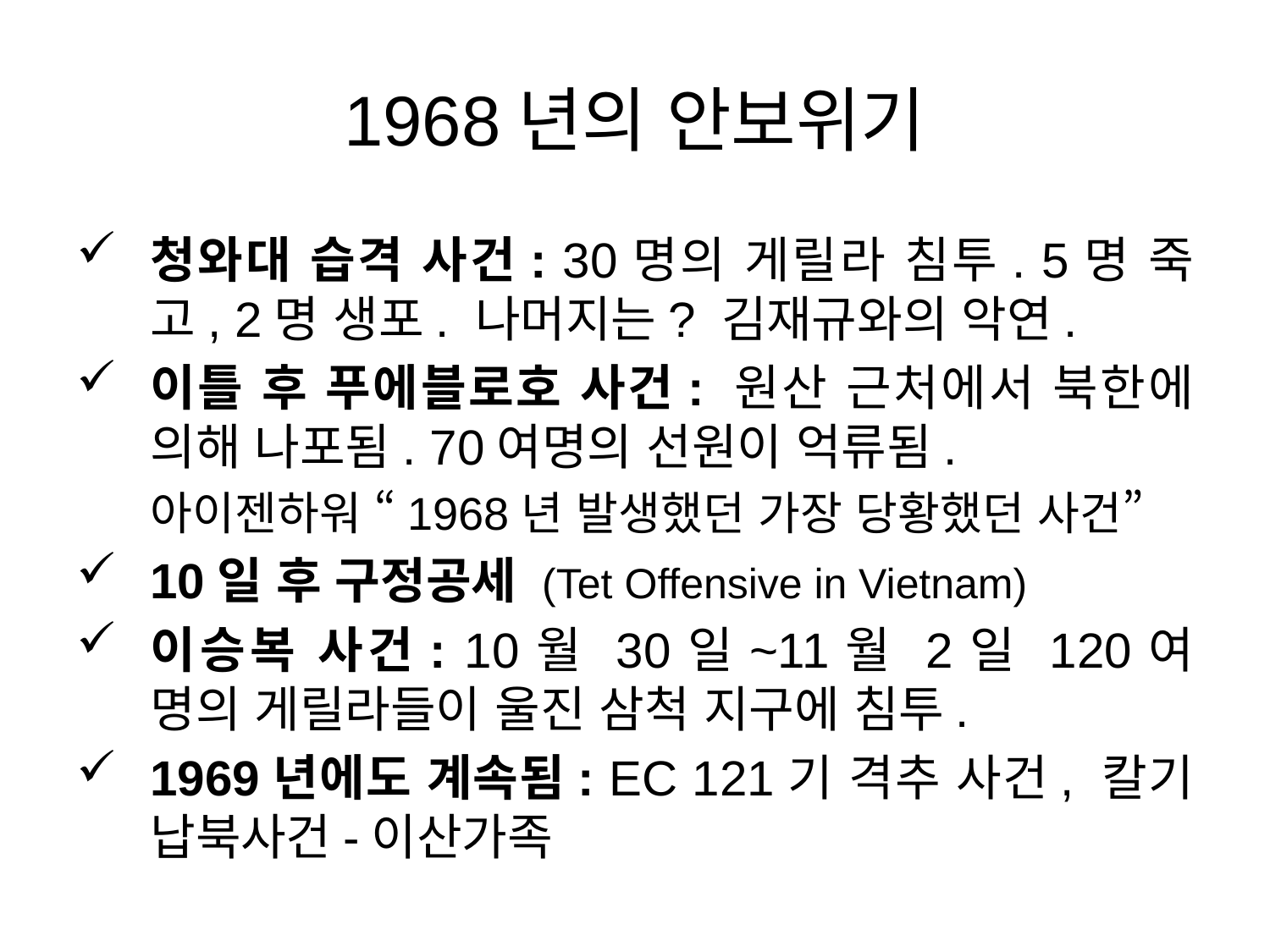

# 1968년의 안보위기
청와대 습격 사건: 30명의 게릴라 침투. 5명 죽고, 2명 생포. 나머지는? 김재규와의 악연.
이틀 후 푸에블로호 사건: 원산 근처에서 북한에 의해 나포됨. 70여명의 선원이 억류됨.
아이젠하워 “1968년 발생했던 가장 당황했던 사건”
10일 후 구정공세 (Tet Offensive in Vietnam)
이승복 사건: 10월 30일~11월 2일 120여 명의 게릴라들이 울진 삼척 지구에 침투.
1969년에도 계속됨: EC 121기 격추 사건, 칼기 납북사건-이산가족